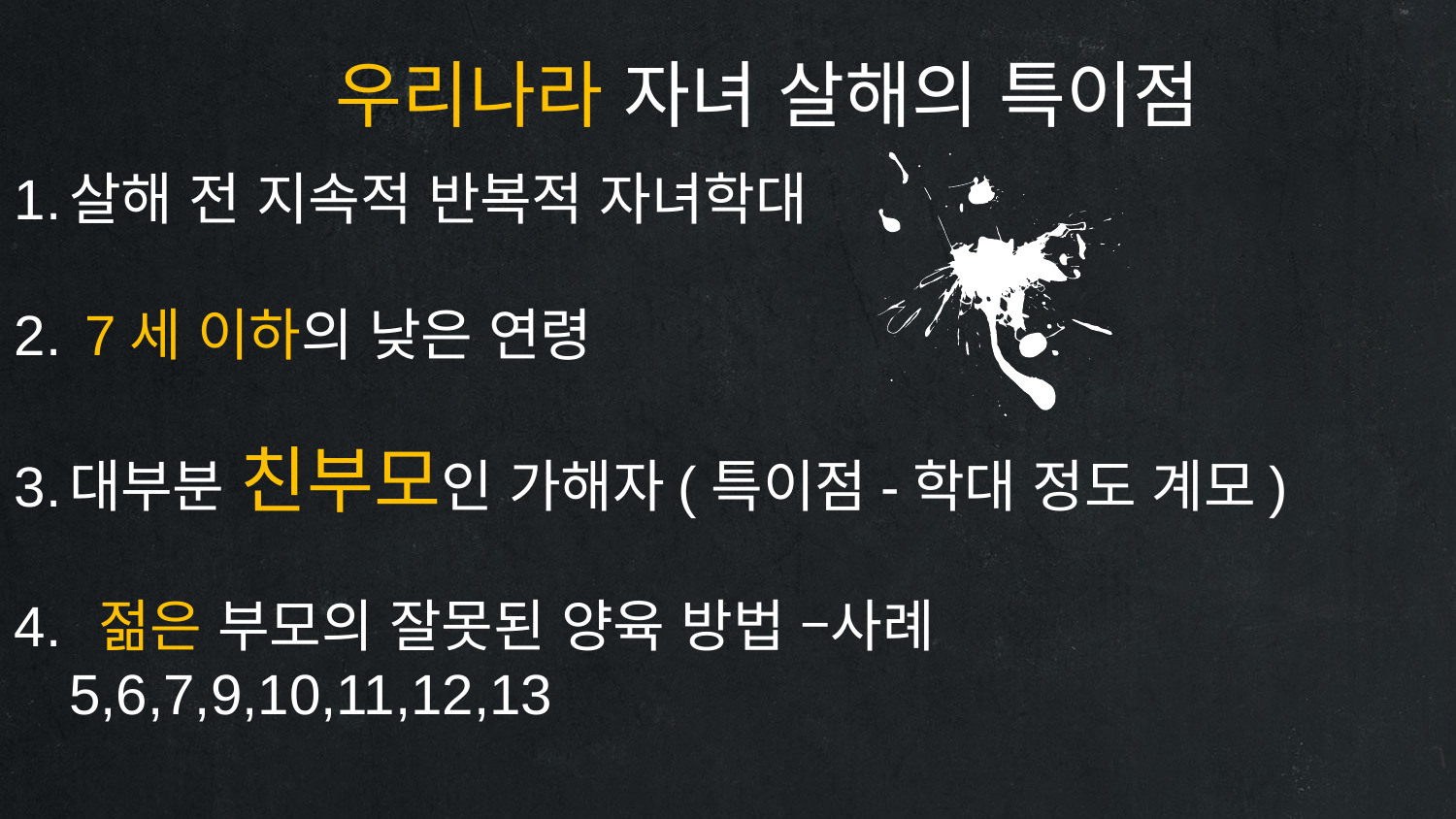

우리나라 자녀 살해의 특이점
살해 전 지속적 반복적 자녀학대

 7세 이하의 낮은 연령

대부분 친부모인 가해자(특이점-학대 정도 계모)

 젊은 부모의 잘못된 양육 방법 –사례 5,6,7,9,10,11,12,13